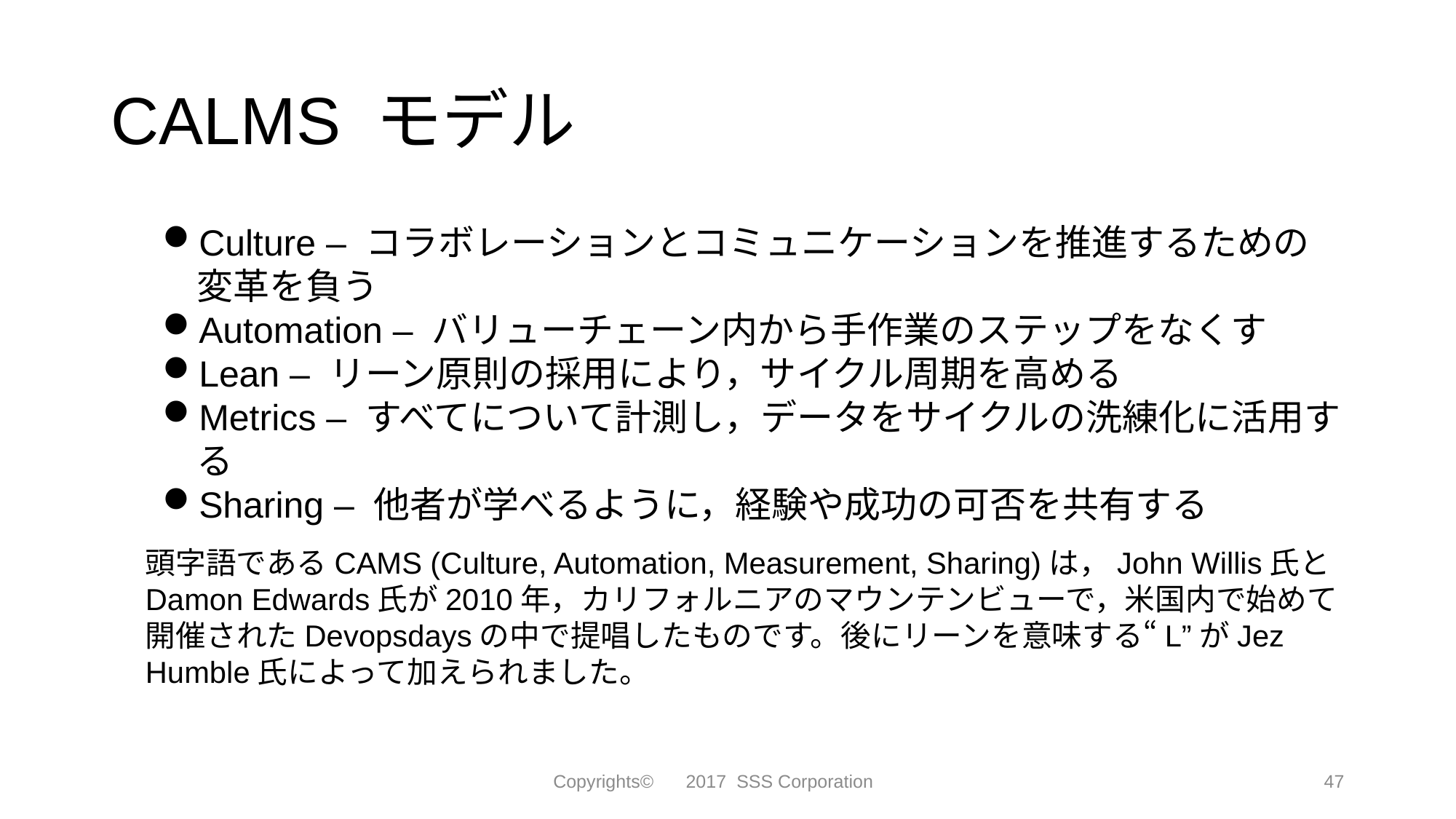

# CALMS モデル
Culture – コラボレーションとコミュニケーションを推進するための変革を負う
Automation – バリューチェーン内から手作業のステップをなくす
Lean – リーン原則の採用により，サイクル周期を高める
Metrics – すべてについて計測し，データをサイクルの洗練化に活用する
Sharing – 他者が学べるように，経験や成功の可否を共有する
頭字語であるCAMS (Culture, Automation, Measurement, Sharing)は，John Willis氏とDamon Edwards氏が2010年，カリフォルニアのマウンテンビューで，米国内で始めて開催されたDevopsdaysの中で提唱したものです。後にリーンを意味する“L”がJez Humble氏によって加えられました。
Copyrights© 　2017  SSS Corporation
47